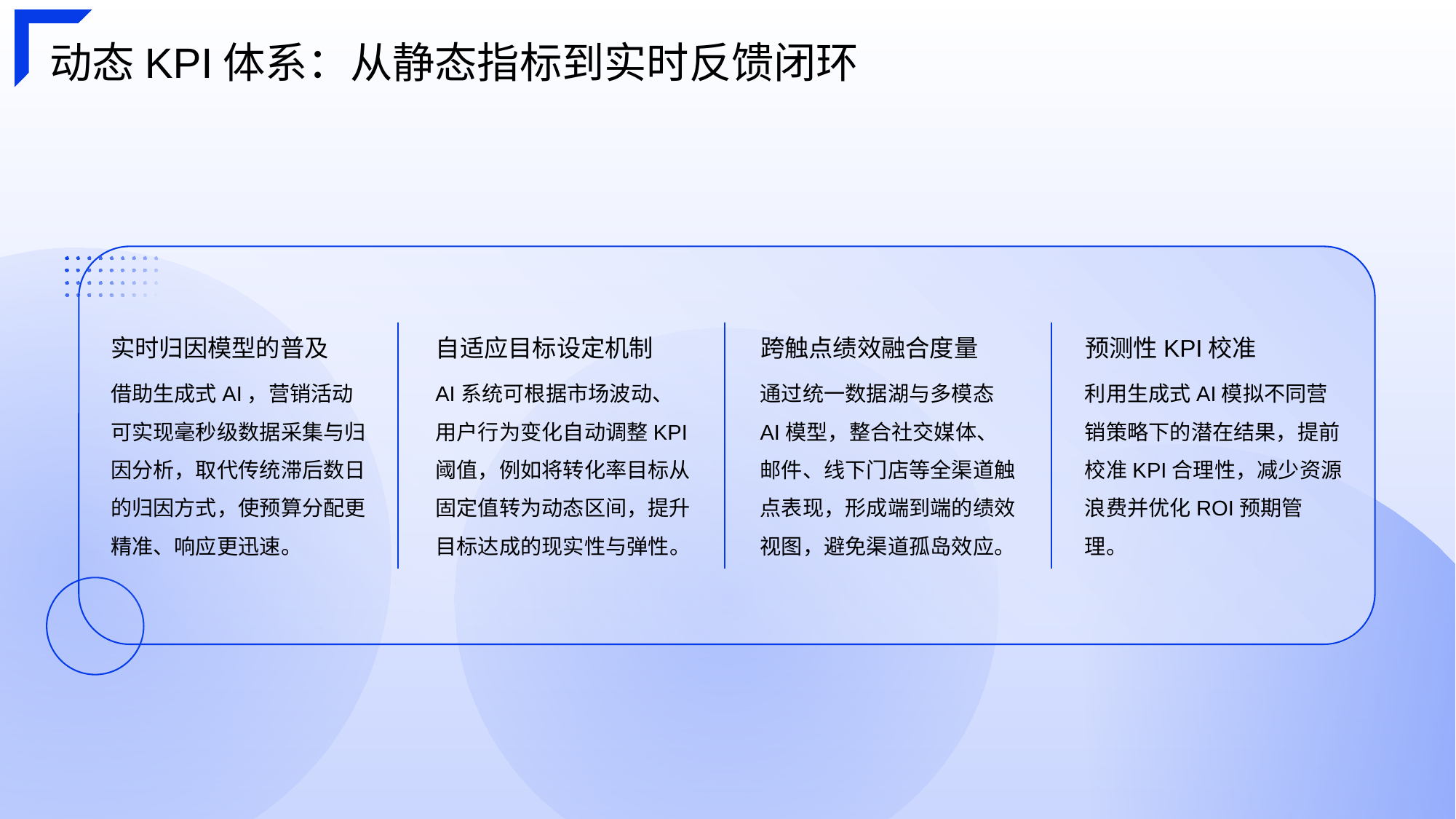

动态KPI体系：从静态指标到实时反馈闭环

实时归因模型的普及
自适应目标设定机制
跨触点绩效融合度量
预测性KPI校准

借助生成式AI，营销活动可实现毫秒级数据采集与归因分析，取代传统滞后数日的归因方式，使预算分配更精准、响应更迅速。
AI系统可根据市场波动、用户行为变化自动调整KPI阈值，例如将转化率目标从固定值转为动态区间，提升目标达成的现实性与弹性。
通过统一数据湖与多模态AI模型，整合社交媒体、邮件、线下门店等全渠道触点表现，形成端到端的绩效视图，避免渠道孤岛效应。
利用生成式AI模拟不同营销策略下的潜在结果，提前校准KPI合理性，减少资源浪费并优化ROI预期管理。